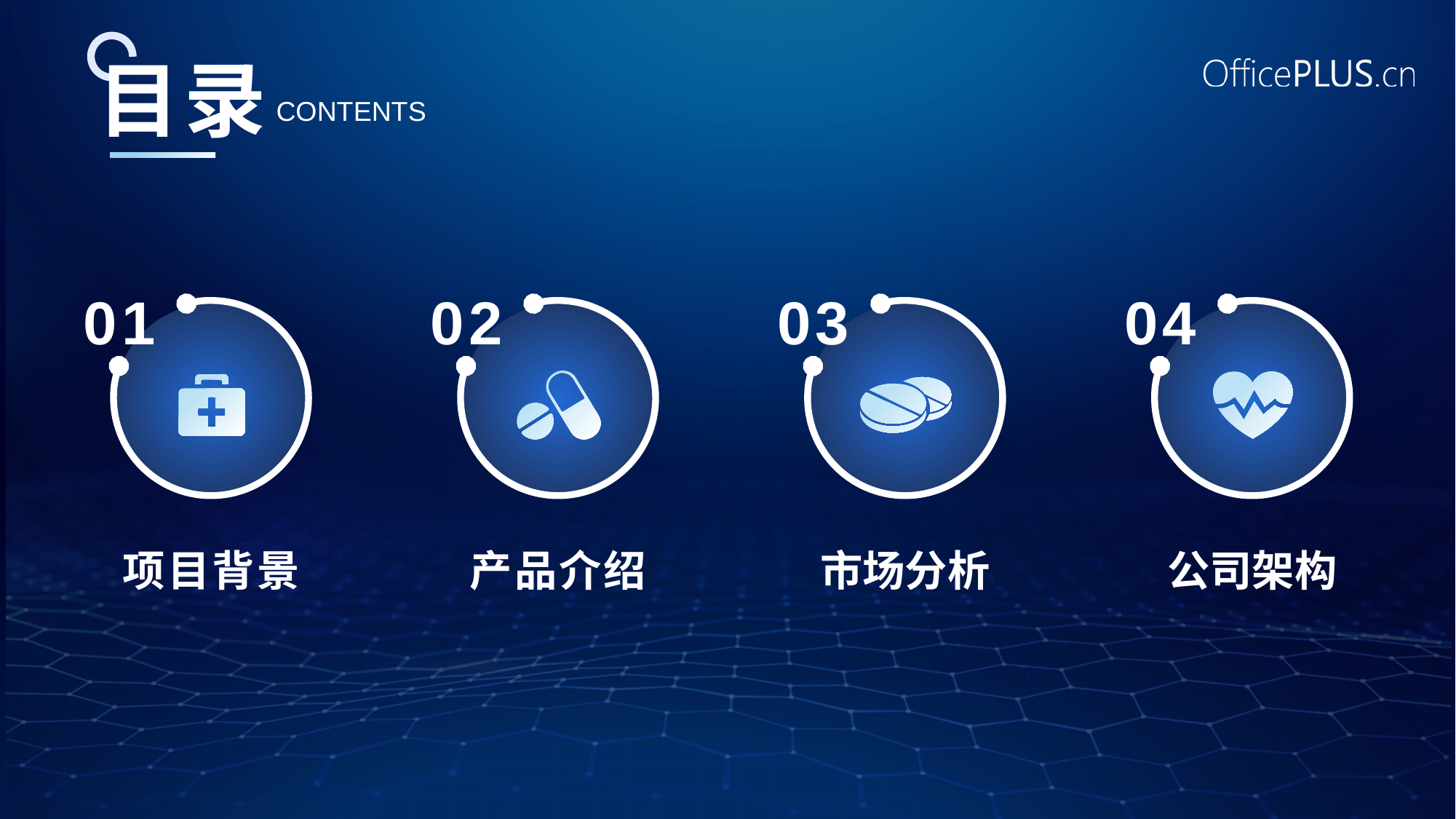

01
02
03
04

项目背景
产品介绍
市场分析
公司架构